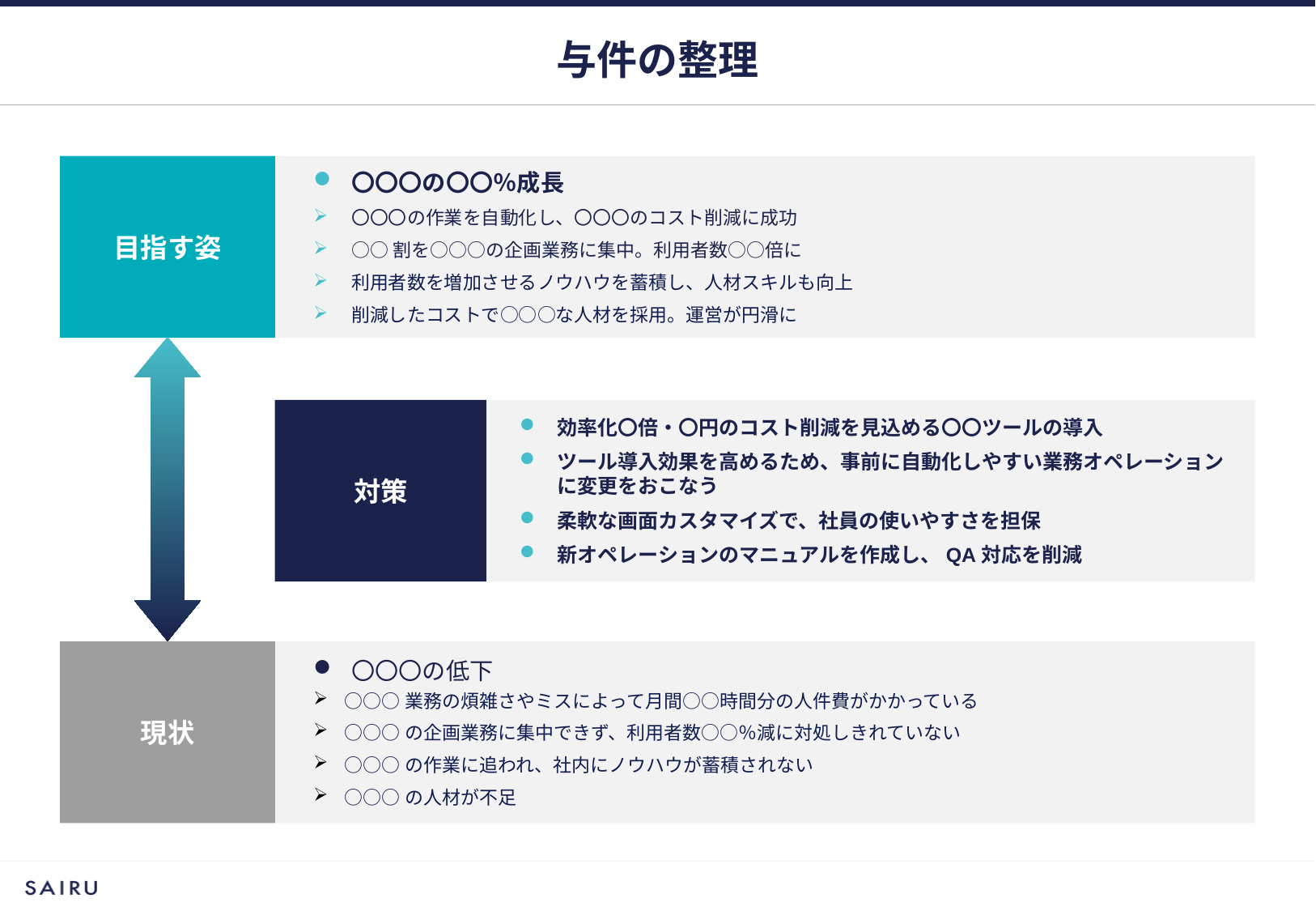

# 与件の整理
目指す姿
〇〇〇の〇〇％成長
〇〇〇の作業を自動化し、〇〇〇のコスト削減に成功
○○割を○○○の企画業務に集中。利用者数○○倍に
利用者数を増加させるノウハウを蓄積し、人材スキルも向上
削減したコストで○○○な人材を採用。運営が円滑に

対策
効率化〇倍・〇円のコスト削減を見込める〇〇ツールの導入
ツール導入効果を高めるため、事前に自動化しやすい業務オペレーションに変更をおこなう
柔軟な画面カスタマイズで、社員の使いやすさを担保
新オペレーションのマニュアルを作成し、QA対応を削減
現状
〇〇〇の低下
  ○○○業務の煩雑さやミスによって月間○○時間分の人件費がかかっている
  ○○○の企画業務に集中できず、利用者数○○％減に対処しきれていない
  ○○○の作業に追われ、社内にノウハウが蓄積されない
  ○○○の人材が不足
〇〇〇〇〇〇〇〇